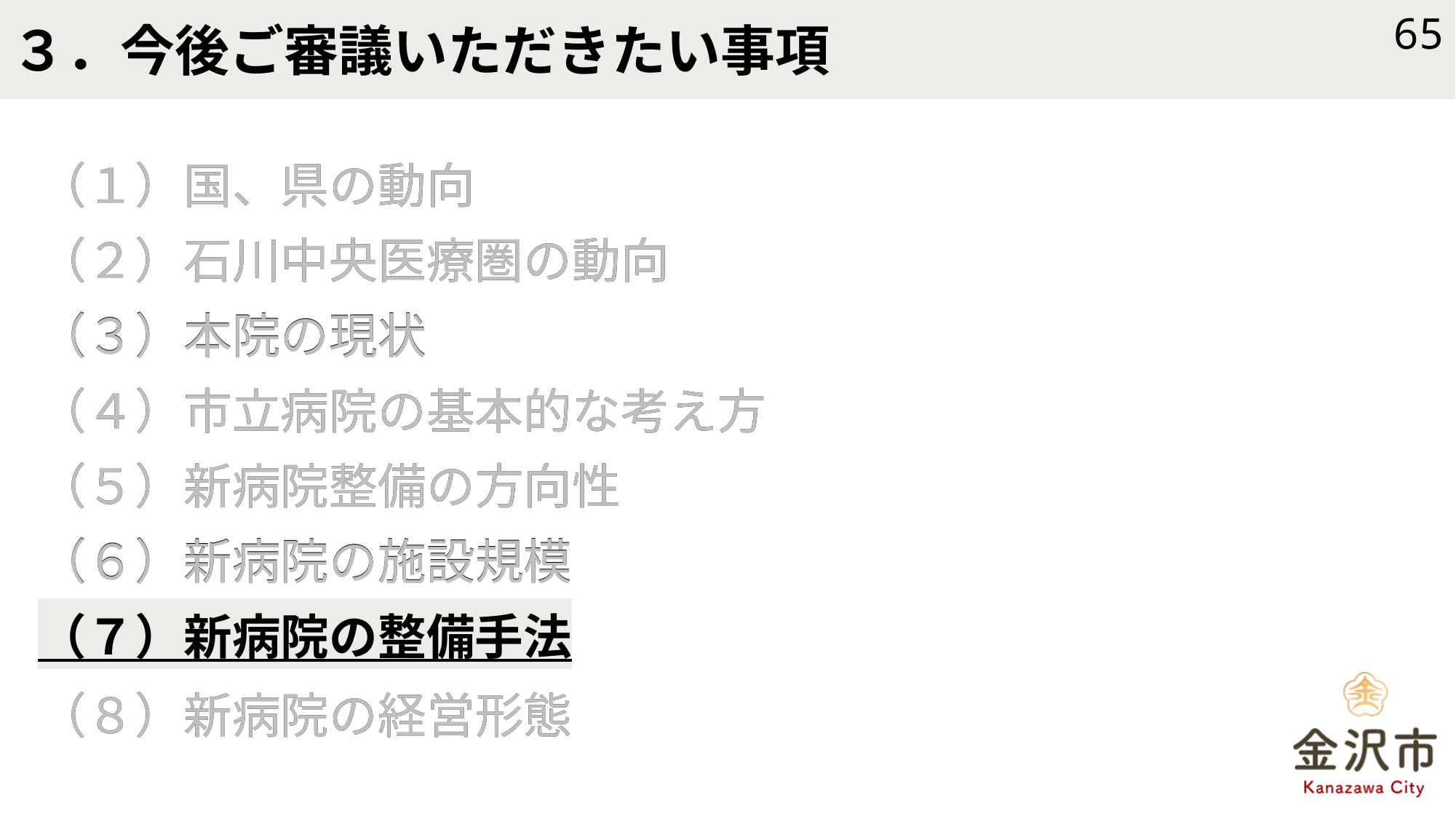

# ３．今後ご審議いただきたい事項
65
（１）国、県の動向

（２）石川中央医療圏の動向

（３）本院の現状

（４）市立病院の基本的な考え方

（５）新病院整備の方向性

（６）新病院の施設規模

（７）新病院の整備手法

（８）新病院の経営形態

（１）国、県の動向

（２）石川中央医療圏の動向

（３）本院の現状

（４）市立病院の基本的な考え方

（５）新病院整備の方向性

（６）新病院の施設規模

（７）新病院の整備手法

（８）新病院の経営形態